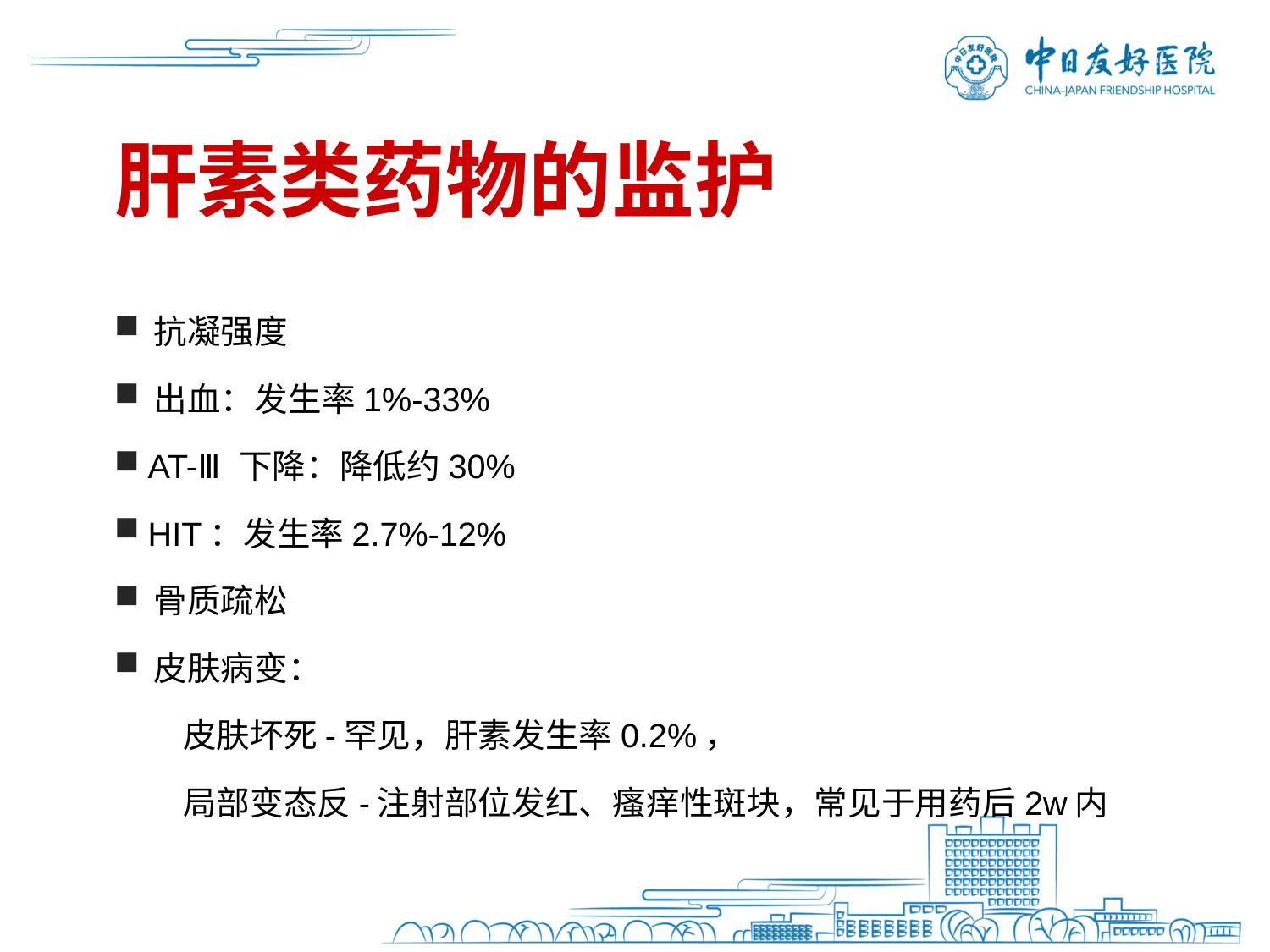

# 肝素类药物的监护
 抗凝强度
 出血：发生率1%-33%
 AT-Ⅲ下降：降低约30%
 HIT：发生率2.7%-12%
 骨质疏松
 皮肤病变：
        皮肤坏死-罕见，肝素发生率0.2%，
        局部变态反-注射部位发红、瘙痒性斑块，常见于用药后2w内